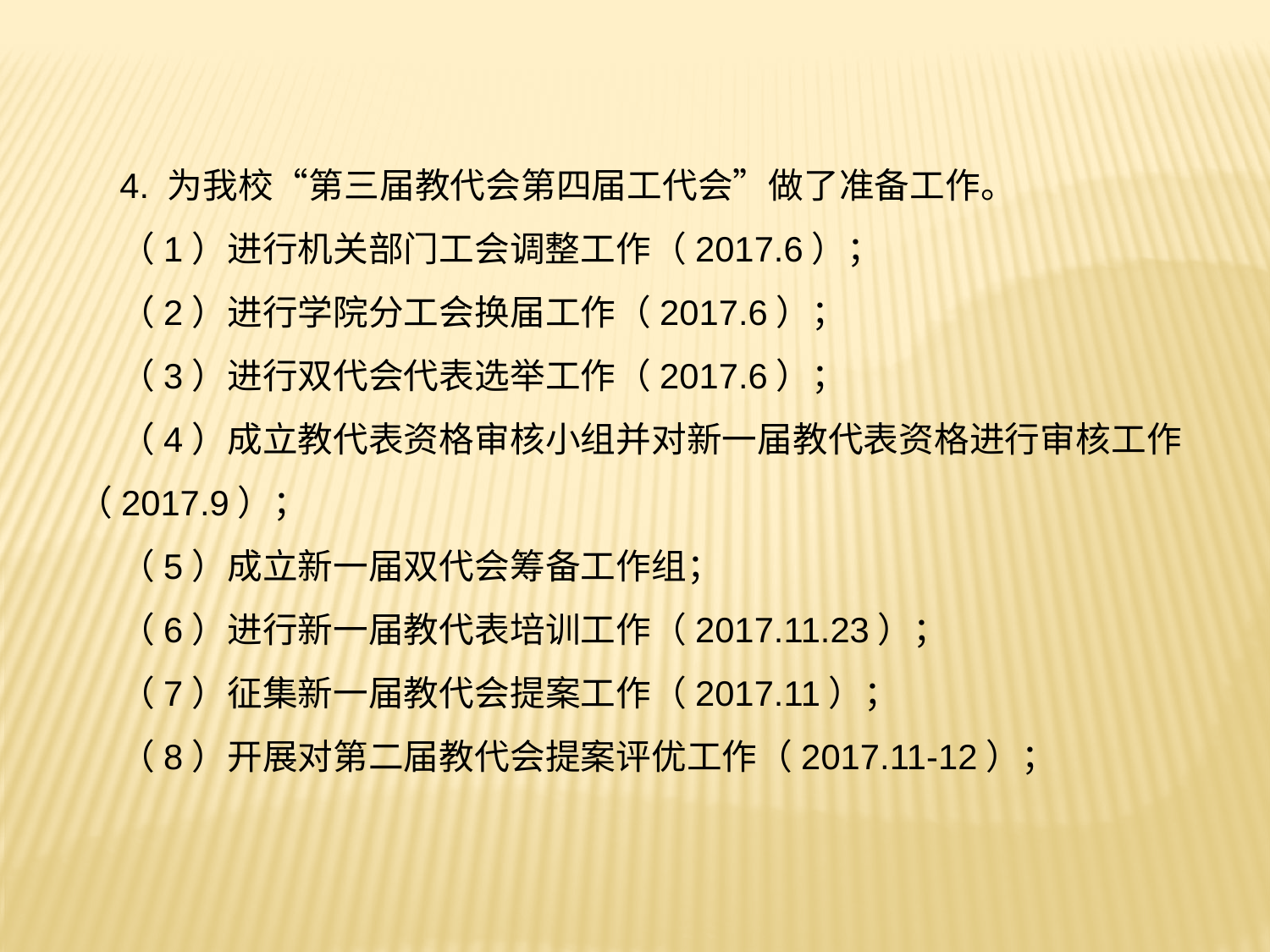

4. 为我校“第三届教代会第四届工代会”做了准备工作。
（1）进行机关部门工会调整工作（2017.6）；
（2）进行学院分工会换届工作（2017.6）；
（3）进行双代会代表选举工作（2017.6）；
（4）成立教代表资格审核小组并对新一届教代表资格进行审核工作  （2017.9）；
（5）成立新一届双代会筹备工作组；
（6）进行新一届教代表培训工作（2017.11.23）；
（7）征集新一届教代会提案工作（2017.11）；
（8）开展对第二届教代会提案评优工作（2017.11-12）；